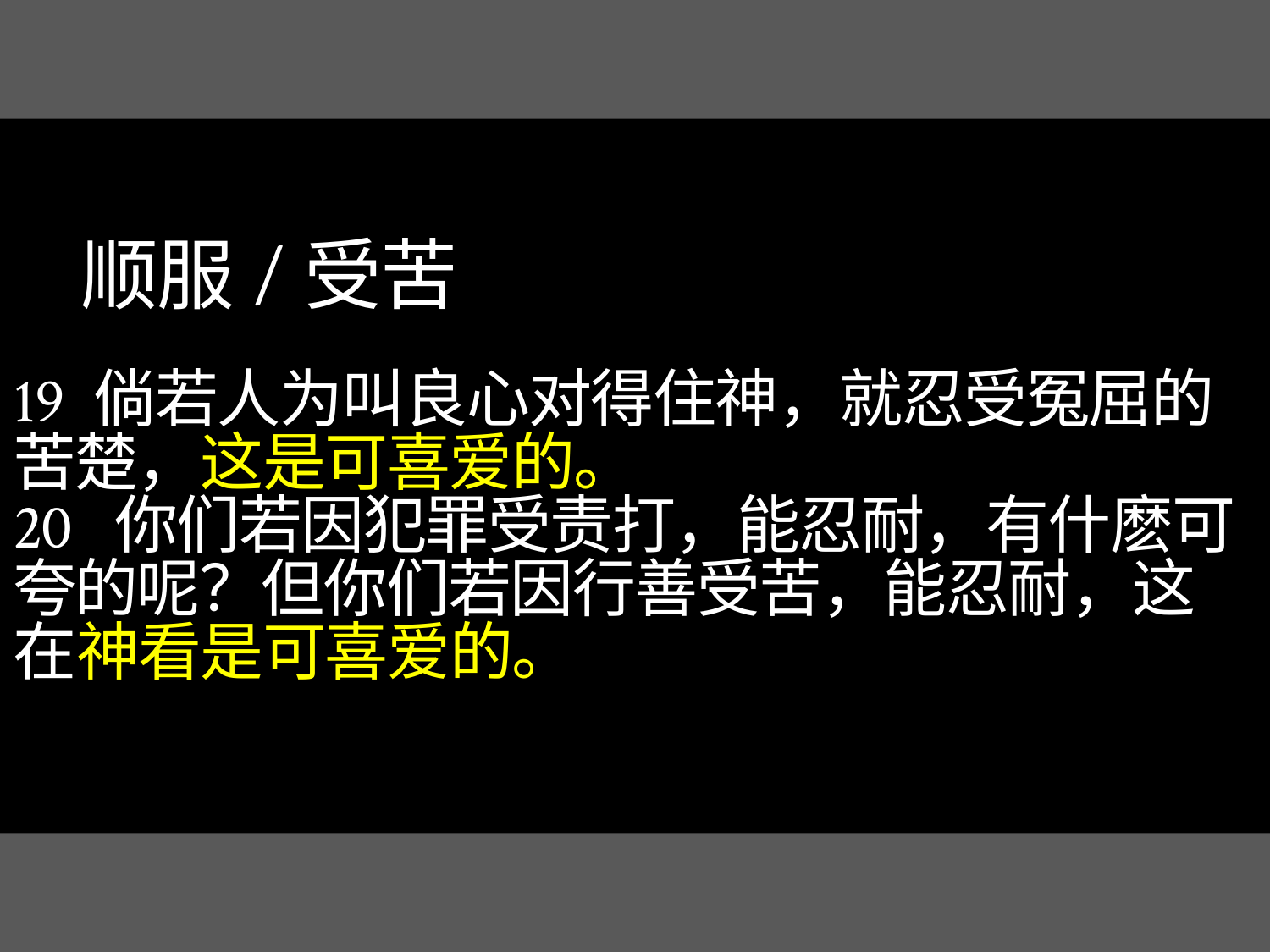

# 顺服/受苦 19 倘若人为叫良心对得住神，就忍受冤屈的苦楚，这是可喜爱的。  20  你们若因犯罪受责打，能忍耐，有什麽可夸的呢？但你们若因行善受苦，能忍耐，这在神看是可喜爱的。